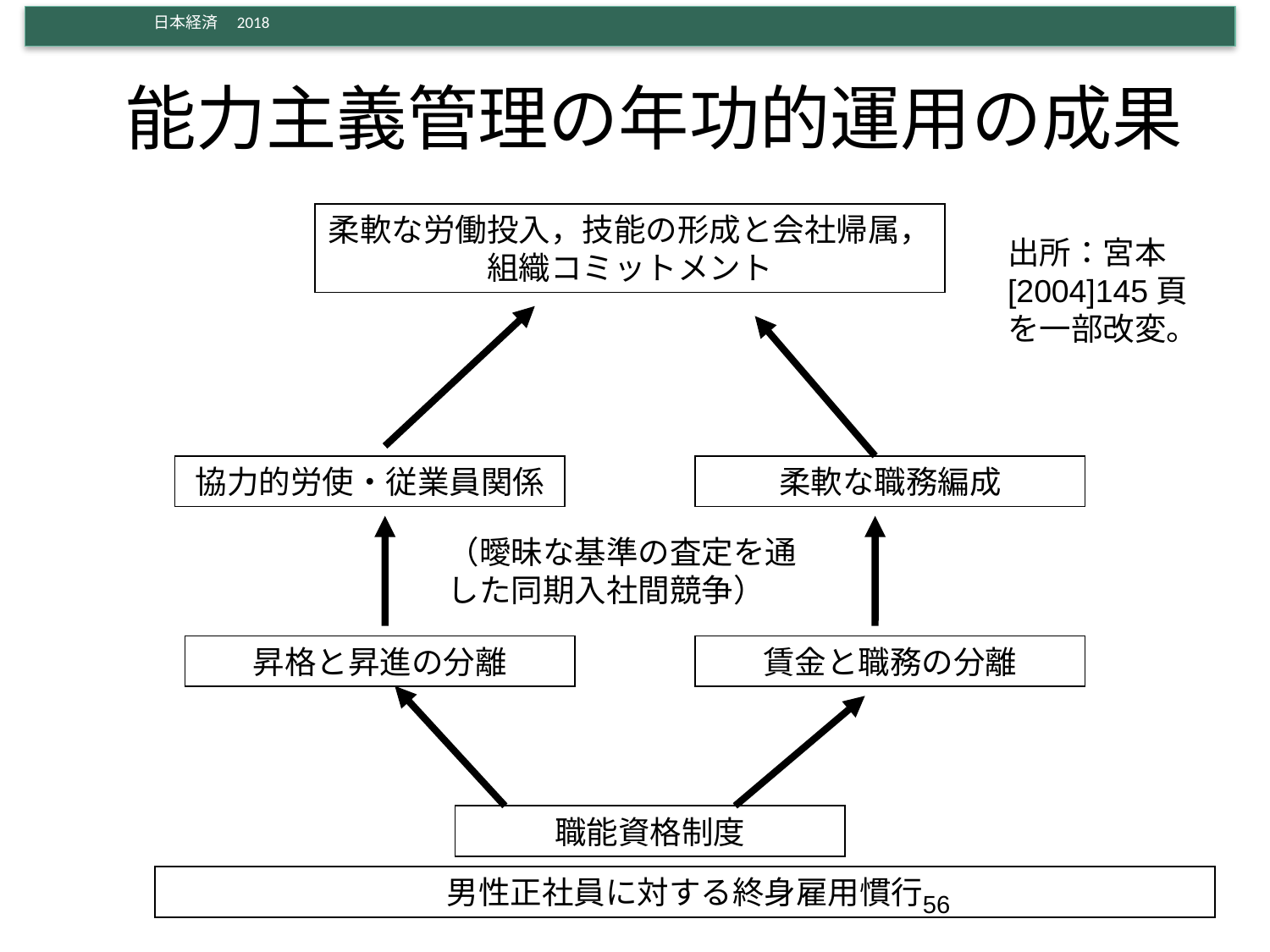

# 能力主義管理の年功的運用の成果
柔軟な労働投入，技能の形成と会社帰属，組織コミットメント
出所：宮本[2004]145頁を一部改変。

協力的労使・従業員関係
柔軟な職務編成

（曖昧な基準の査定を通した同期入社間競争）
昇格と昇進の分離
賃金と職務の分離

職能資格制度
男性正社員に対する終身雇用慣行
56